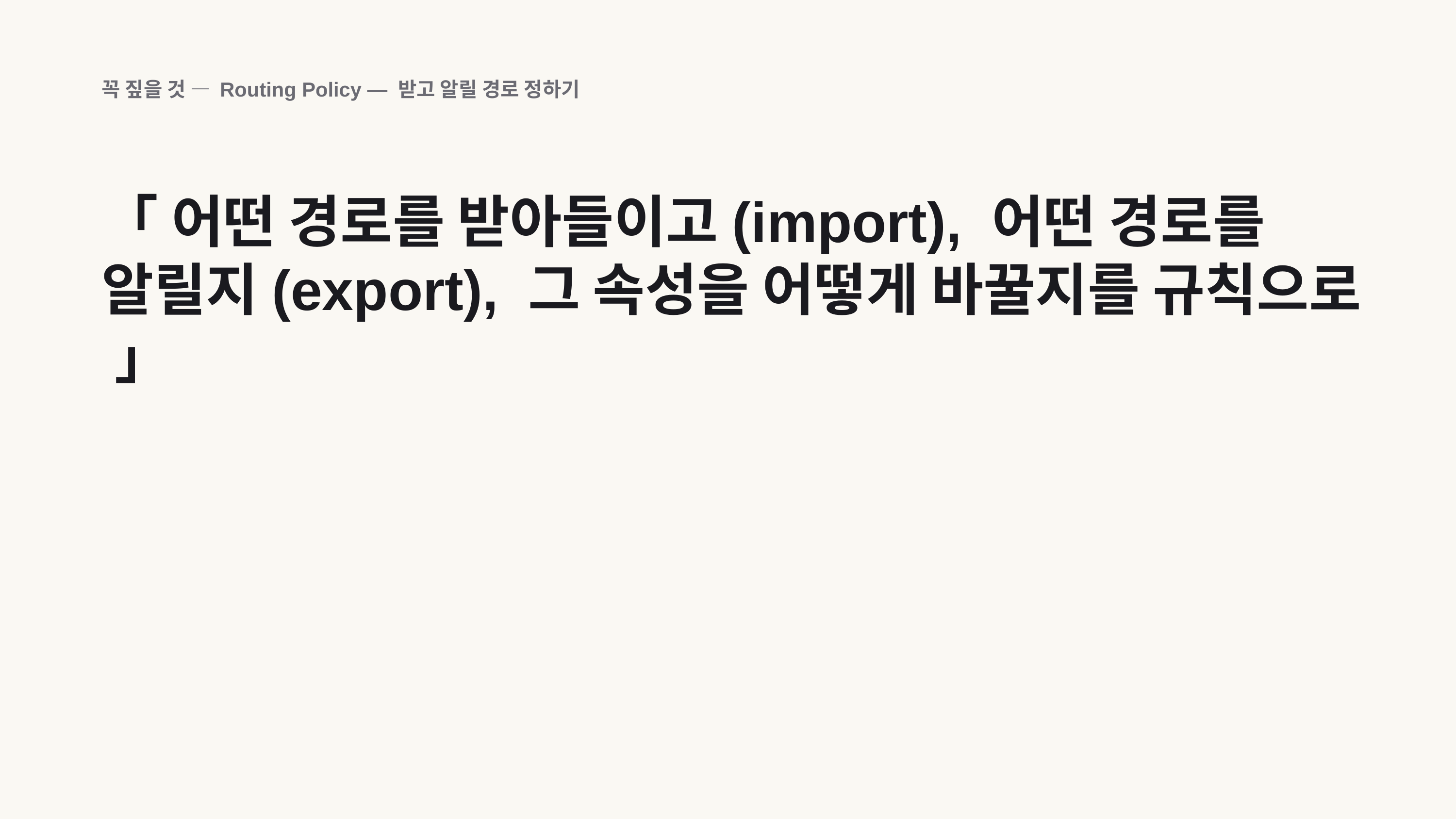

꼭 짚을 것 — Routing Policy — 받고 알릴 경로 정하기
「 어떤 경로를 받아들이고(import), 어떤 경로를 알릴지(export), 그 속성을 어떻게 바꿀지를 규칙으로 」